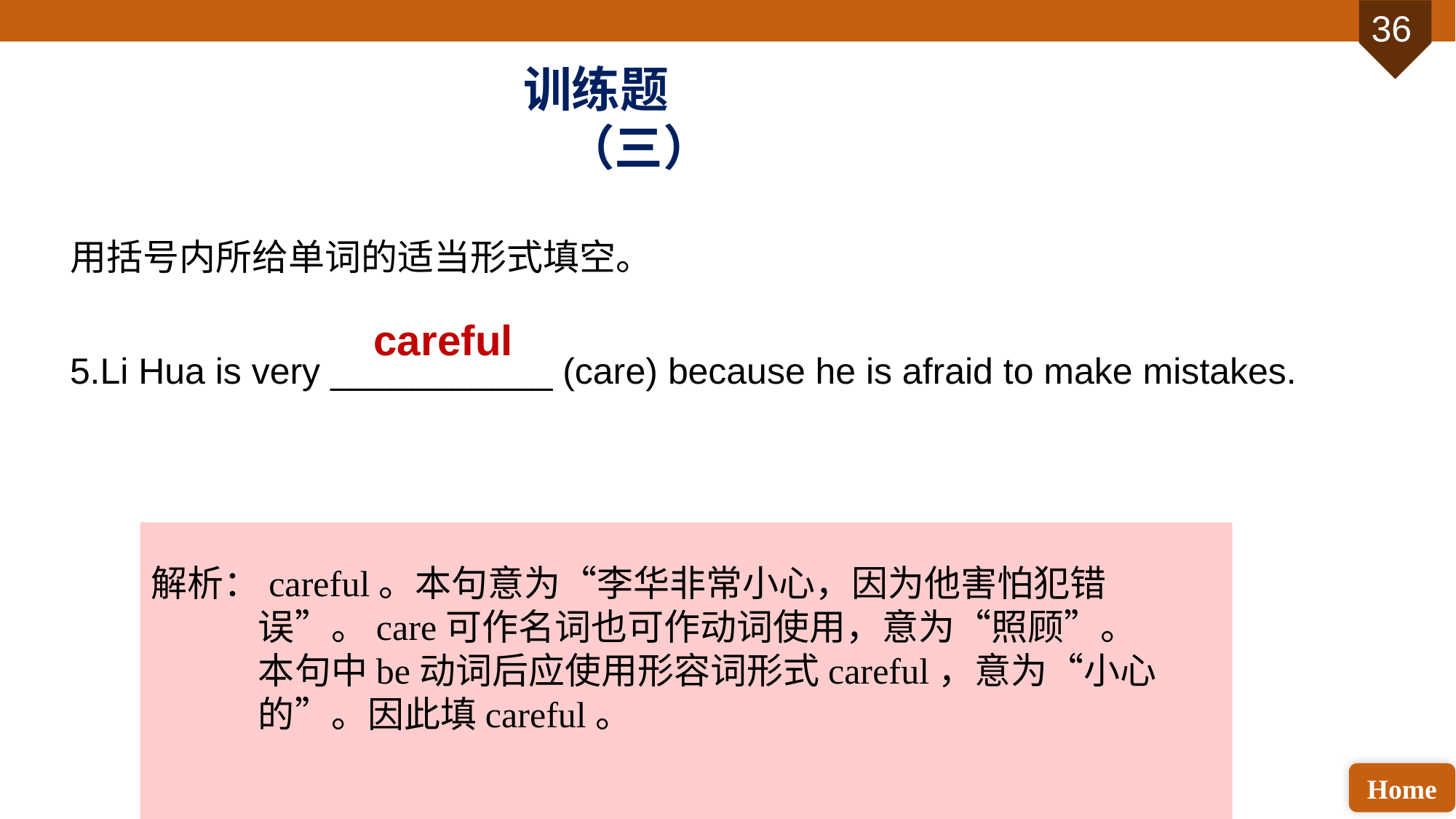

训练题（三）
用括号内所给单词的适当形式填空。

5.Li Hua is very ___________ (care) because he is afraid to make mistakes.
careful

解析：careful。本句意为“李华非常小心，因为他害怕犯错误”。care可作名词也可作动词使用，意为“照顾”。本句中be动词后应使用形容词形式careful，意为“小心的”。因此填careful。